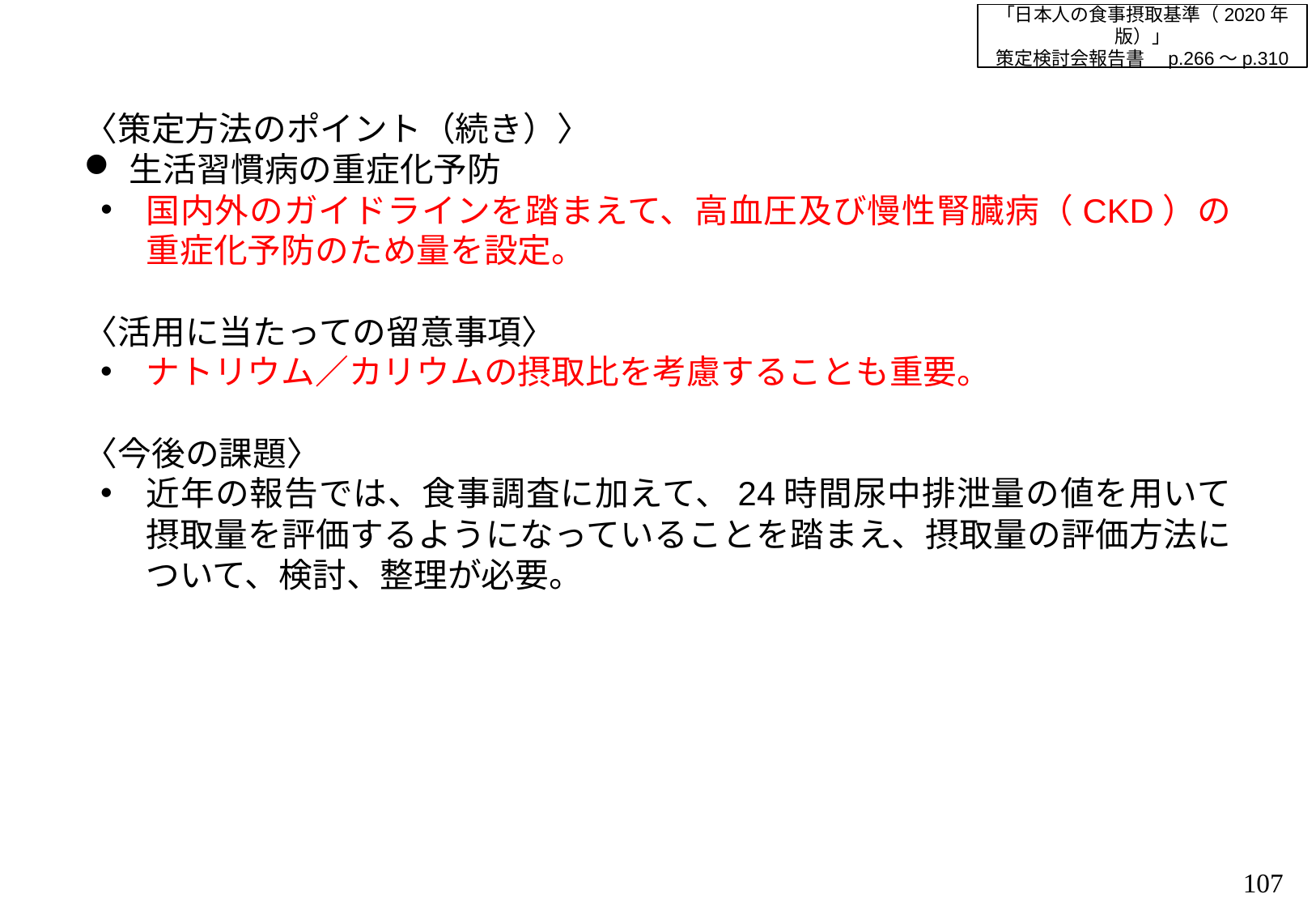

「日本人の食事摂取基準（2020年版）」
策定検討会報告書　p.266～p.310
〈策定方法のポイント（続き）〉
生活習慣病の重症化予防
国内外のガイドラインを踏まえて、高血圧及び慢性腎臓病（CKD）の重症化予防のため量を設定。

〈活用に当たっての留意事項〉
ナトリウム／カリウムの摂取比を考慮することも重要。

〈今後の課題〉
近年の報告では、食事調査に加えて、24時間尿中排泄量の値を用いて摂取量を評価するようになっていることを踏まえ、摂取量の評価方法について、検討、整理が必要。
107